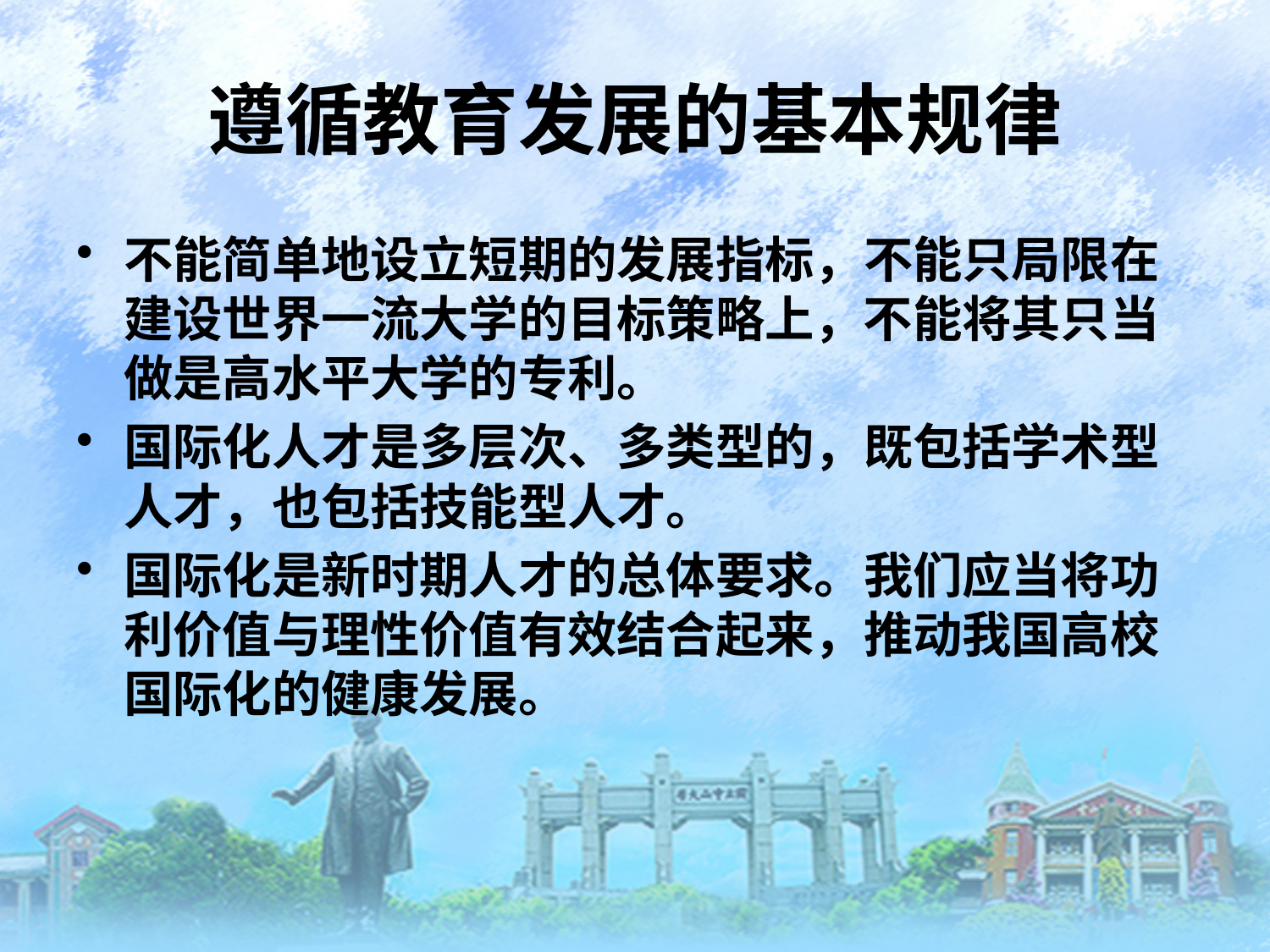

# 遵循教育发展的基本规律
不能简单地设立短期的发展指标，不能只局限在建设世界一流大学的目标策略上，不能将其只当做是高水平大学的专利。
国际化人才是多层次、多类型的，既包括学术型人才，也包括技能型人才。
国际化是新时期人才的总体要求。我们应当将功利价值与理性价值有效结合起来，推动我国高校国际化的健康发展。